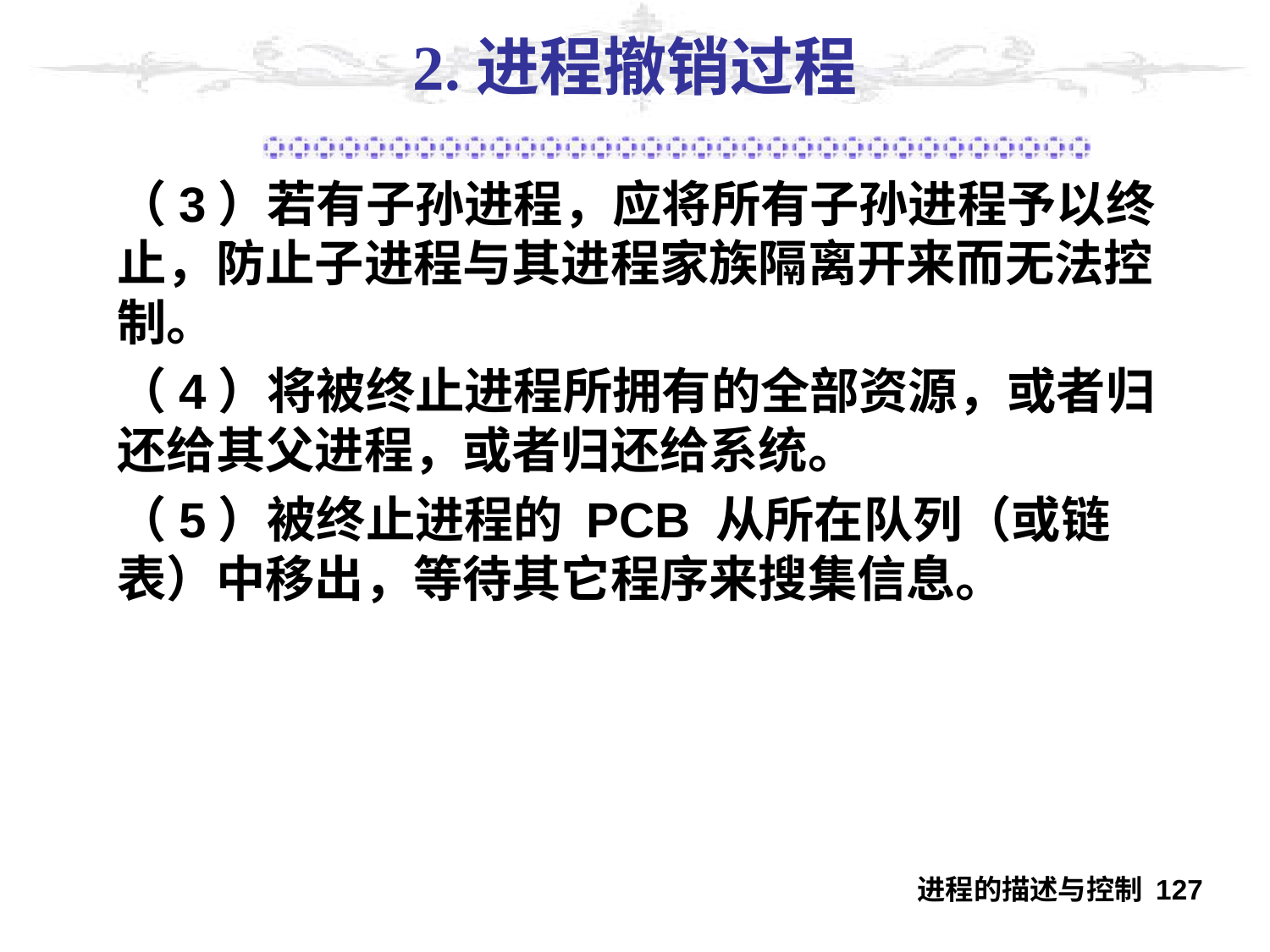

# 2.进程撤销过程
（3）若有子孙进程，应将所有子孙进程予以终止，防止子进程与其进程家族隔离开来而无法控制。
（4）将被终止进程所拥有的全部资源，或者归还给其父进程，或者归还给系统。
（5）被终止进程的 PCB 从所在队列（或链表）中移出，等待其它程序来搜集信息。